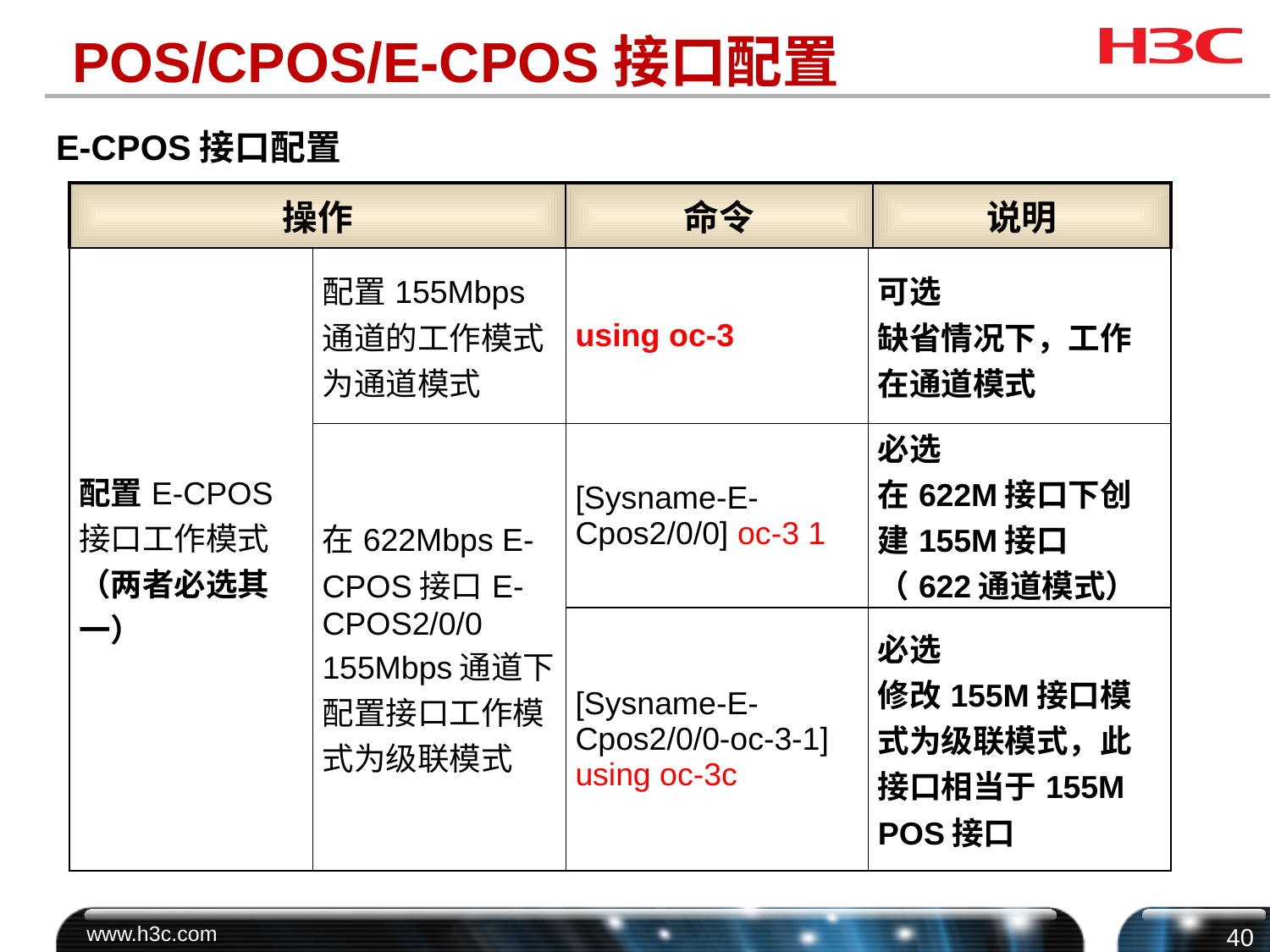

# POS/CPOS/E-CPOS接口配置
E-CPOS接口配置
| 操作 | 命令 | 说明 |
| --- | --- | --- |
| 配置E-CPOS接口工作模式（两者必选其一） | 配置155Mbps通道的工作模式为通道模式 | using oc-3 | 可选 缺省情况下，工作在通道模式 |
| --- | --- | --- | --- |
|  | 在622Mbps E-CPOS接口E-CPOS2/0/0 155Mbps通道下配置接口工作模式为级联模式 | [Sysname-E-Cpos2/0/0] oc-3 1 | 必选 在622M接口下创建155M接口（622通道模式） |
|  |  | [Sysname-E-Cpos2/0/0-oc-3-1] using oc-3c | 必选 修改155M接口模式为级联模式，此接口相当于155M POS接口 |